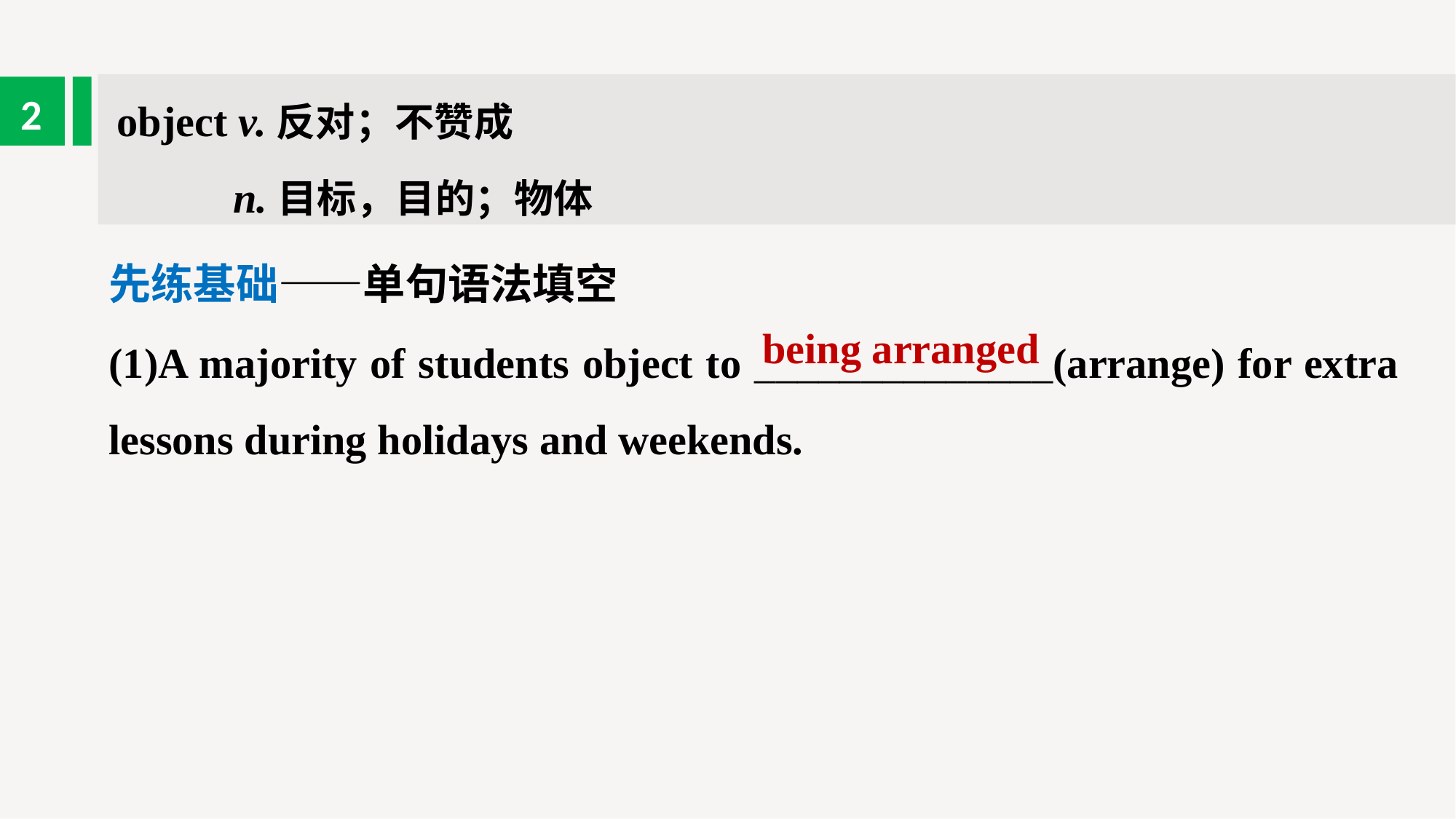

object v.反对；不赞成
           n.目标，目的；物体

2
先练基础——单句语法填空
(1)A majority of students object to ______________(arrange) for extra lessons during holidays and weekends.
being arranged